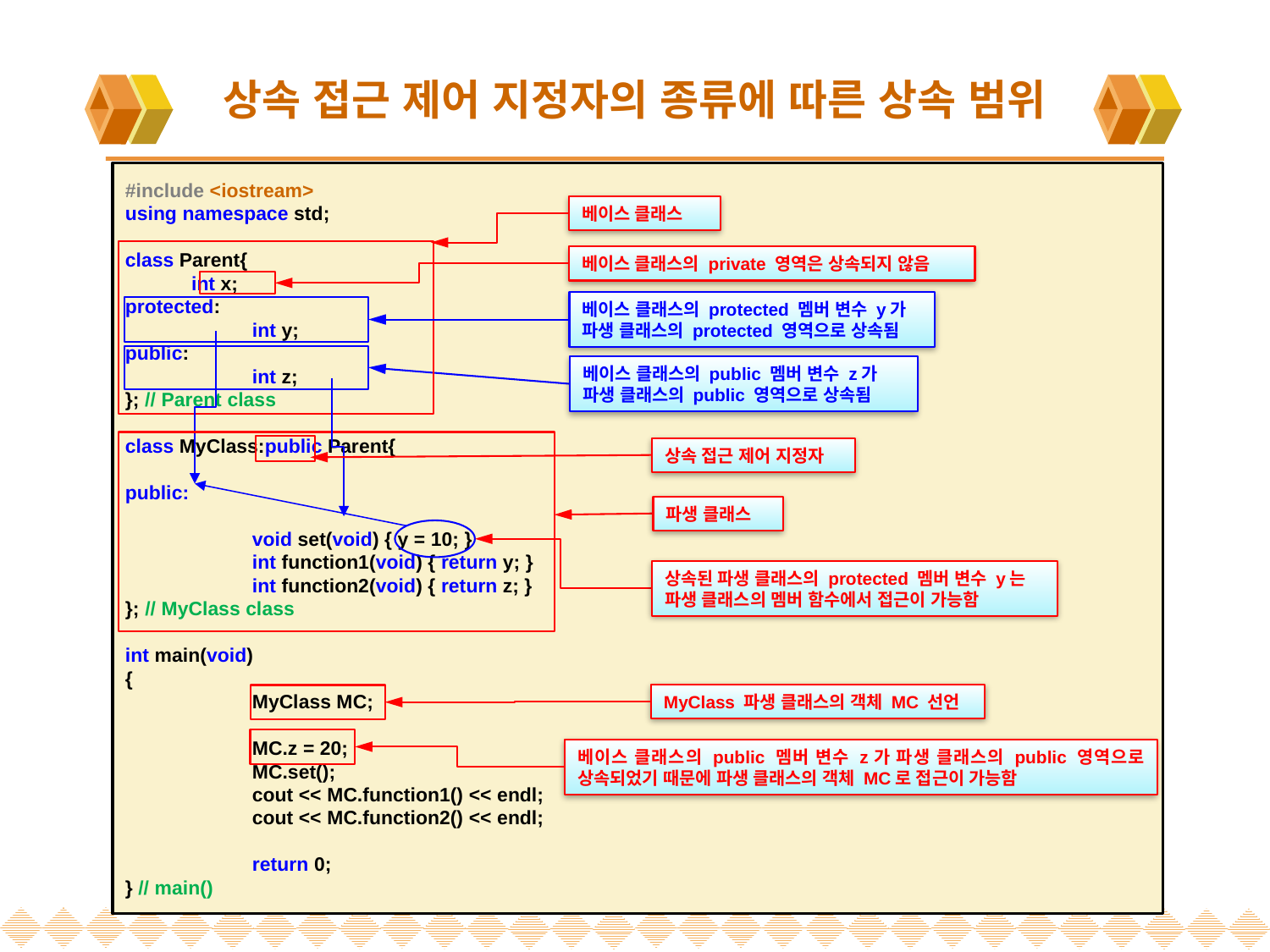

# 상속 접근 제어 지정자의 종류에 따른 상속 범위

#include <iostream>
using namespace std;

class Parent{
            int x;
protected:
	int y;
public:
	int z;
}; // Parent class

class MyClass:public Parent{

public:

	void set(void) { y = 10; }
	int function1(void) { return y; }
	int function2(void) { return z; }
}; // MyClass class

int main(void)
{
	MyClass MC;

	MC.z = 20;
	MC.set();
	cout << MC.function1() << endl;
	cout << MC.function2() << endl;

	return 0;
} // main()

베이스 클래스

베이스 클래스의 private 영역은 상속되지 않음

베이스 클래스의 protected 멤버 변수 y가
파생 클래스의 protected 영역으로 상속됨

베이스 클래스의 public 멤버 변수 z가
파생 클래스의 public 영역으로 상속됨

상속 접근 제어 지정자
파생 클래스

상속된 파생 클래스의 protected 멤버 변수 y는
파생 클래스의 멤버 함수에서 접근이 가능함
MyClass 파생 클래스의 객체 MC 선언

베이스 클래스의 public 멤버 변수 z가 파생 클래스의 public 영역으로 상속되었기 때문에 파생 클래스의 객체 MC로 접근이 가능함